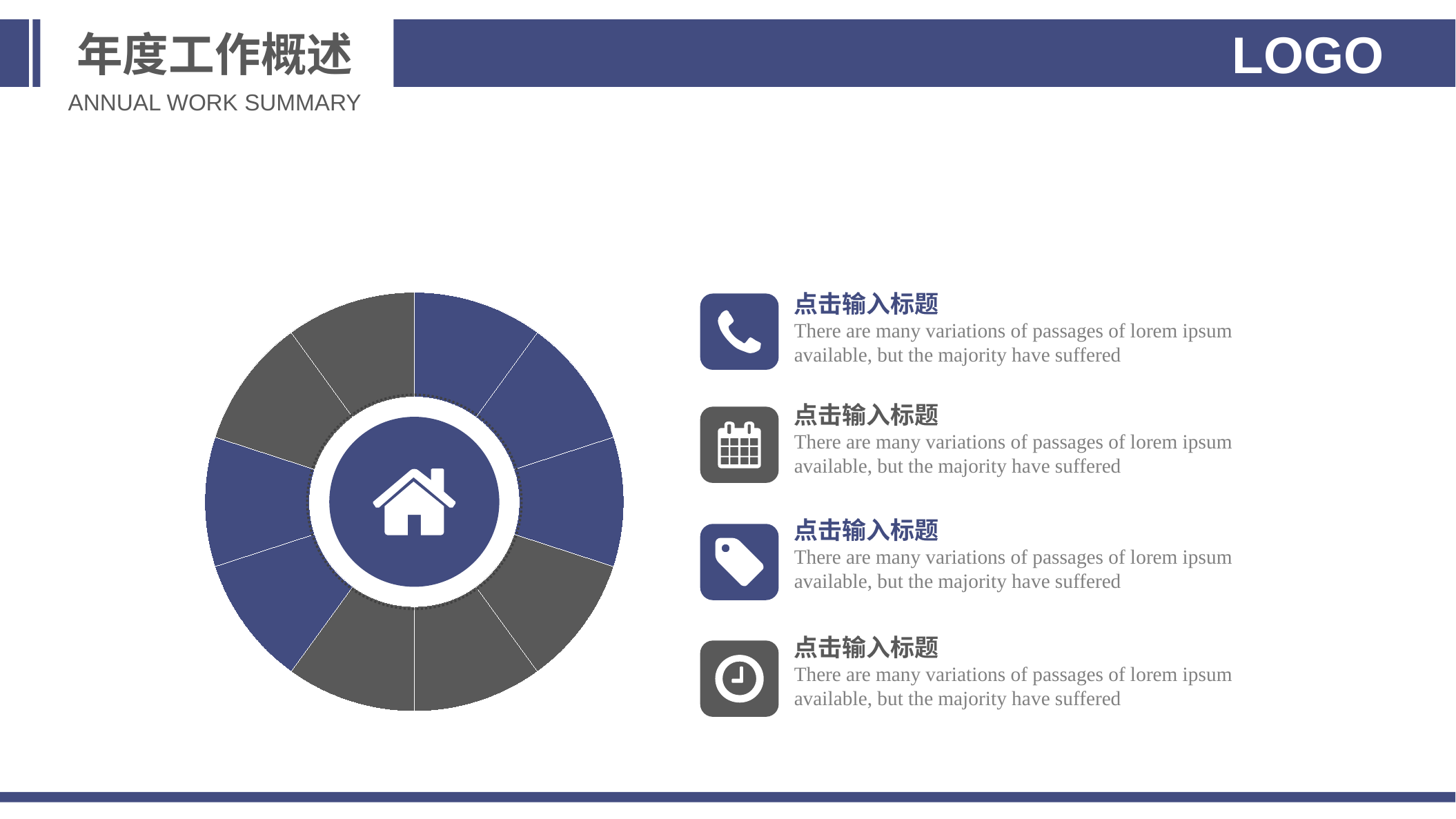

年度工作概述
LOGO
ANNUAL WORK SUMMARY

### Chart

| Category | Sales |
|---|---|
| 1st Qtr | 10.0 |
| 2nd Qtr | 10.0 |
| 1st Qtr | 10.0 |
| 1st Qtr | 10.0 |
| 1st Qtr | 10.0 |
| 1st Qtr | 10.0 |
| 1st Qtr | 10.0 |
| 1st Qtr | 10.0 |
| 1st Qtr | 10.0 |
| 1st Qtr | 10.0 |
点击输入标题
There are many variations of passages of lorem ipsum available, but the majority have suffered

点击输入标题
There are many variations of passages of lorem ipsum available, but the majority have suffered

点击输入标题
There are many variations of passages of lorem ipsum available, but the majority have suffered

点击输入标题
There are many variations of passages of lorem ipsum available, but the majority have suffered